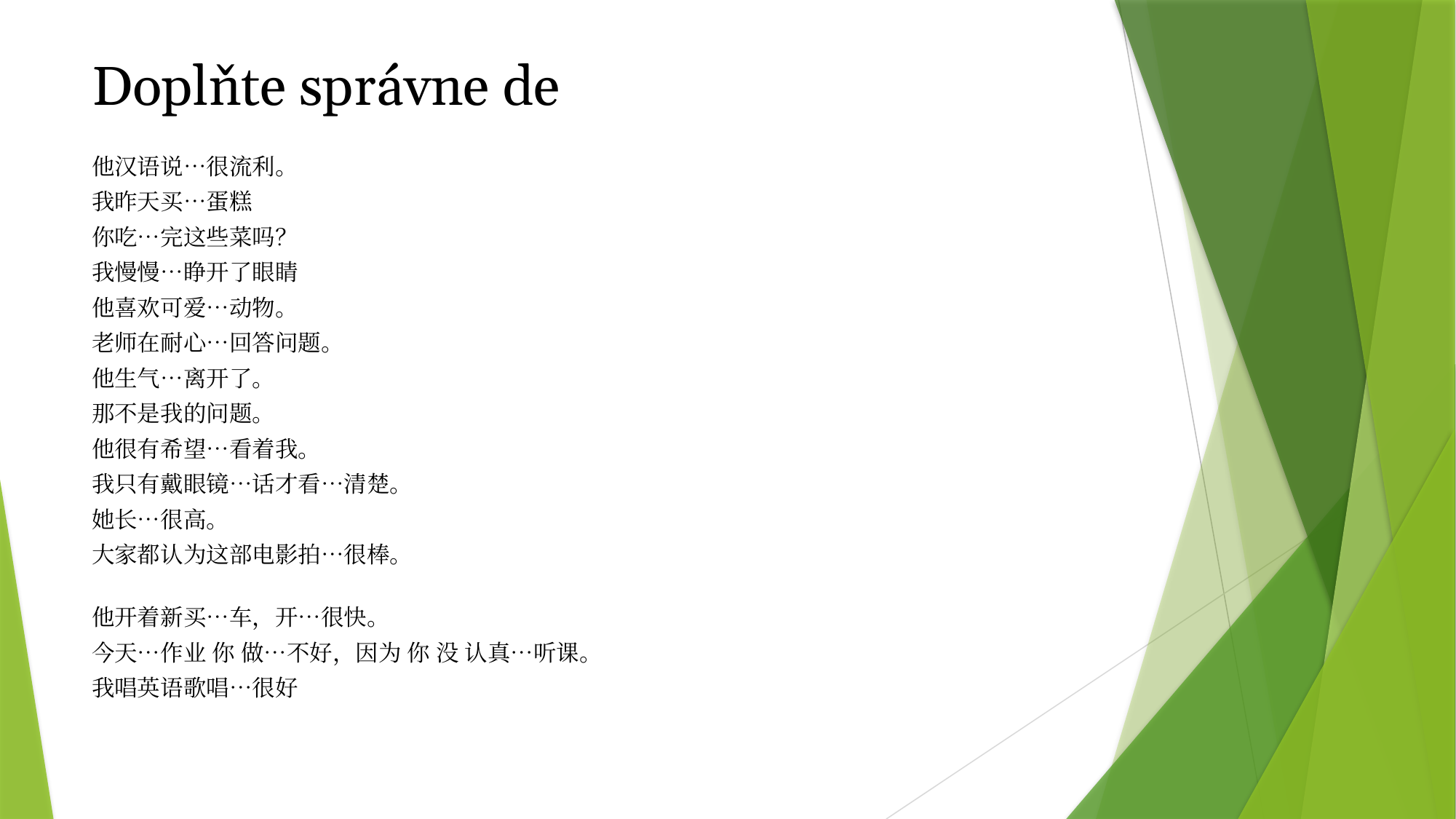

# Doplňte správne de
他汉语说…很流利。
我昨天买…蛋糕
你吃…完这些菜吗？
我慢慢…睁开了眼睛
他喜欢可爱…动物。
老师在耐心…回答问题。
他生气…离开了。
那不是我的问题。
他很有希望…看着我。
我只有戴眼镜…话才看…清楚。
她长…很高。
大家都认为这部电影拍…很棒。
他开着新买…车，开…很快。
今天…作业 你 做…不好，因为 你 没 认真…听课。
我唱英语歌唱…很好